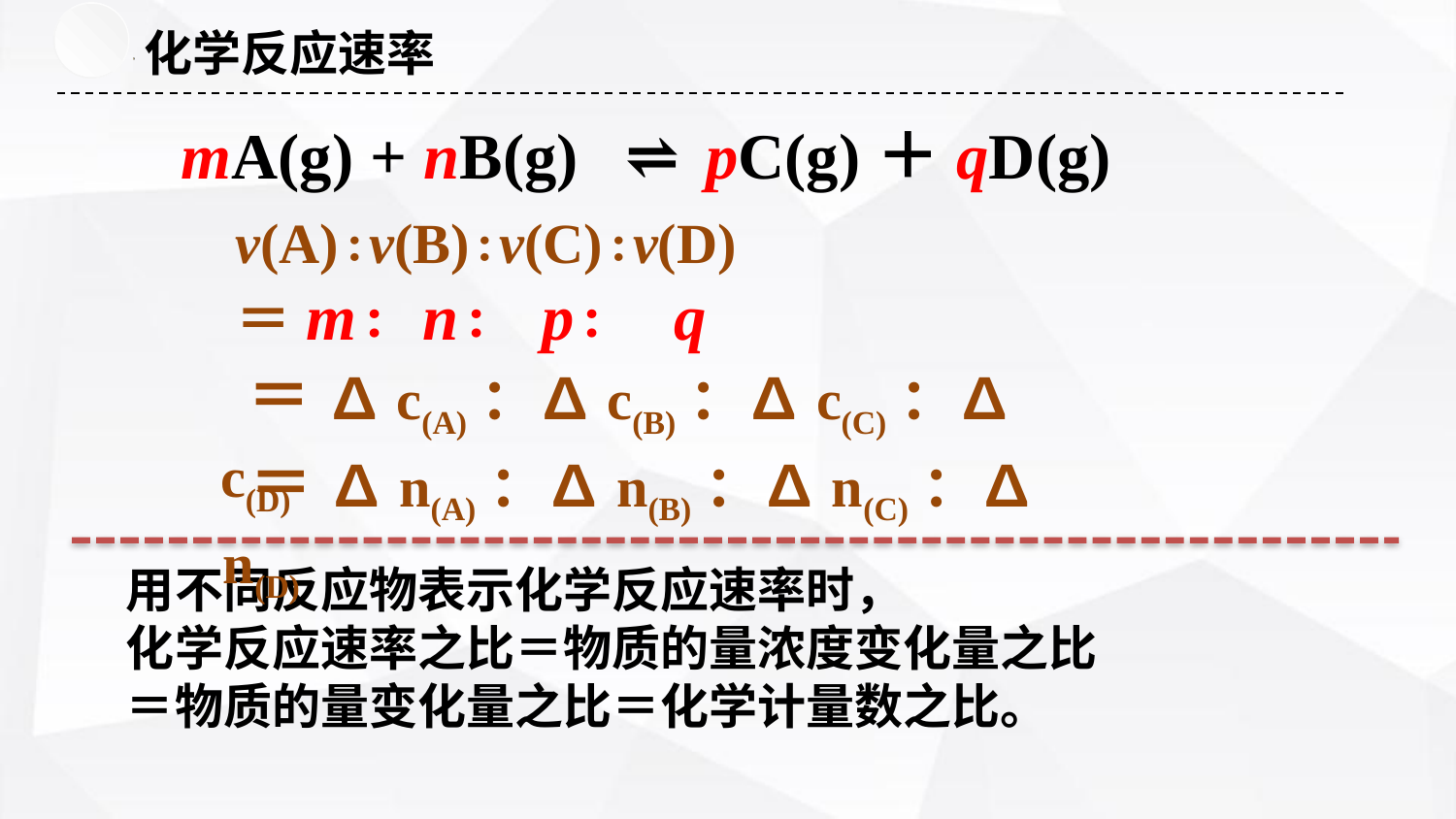

化学反应速率
mA(g) + nB(g)     ⇌  pC(g)＋qD(g)
v(A)∶v(B)∶v(C)∶v(D)
＝m∶  n∶   p∶    q
 ＝ ∆c(A)：∆c(B)：∆c(C)：∆c(D)
 ＝ ∆n(A)：∆n(B)：∆n(C)：∆n(D)

用不同反应物表示化学反应速率时，
化学反应速率之比＝物质的量浓度变化量之比
＝物质的量变化量之比＝化学计量数之比。